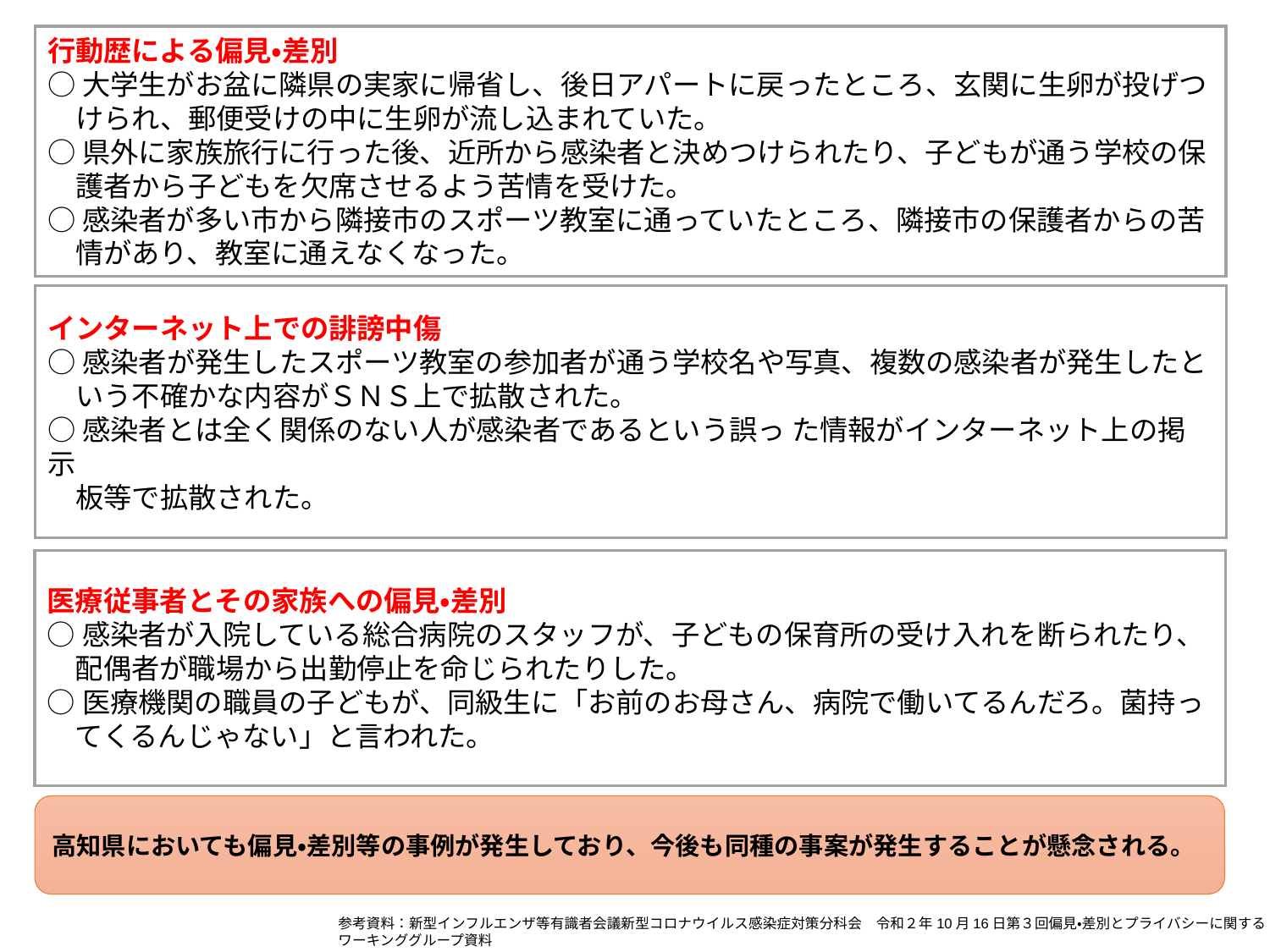

行動歴による偏見・差別
○大学生がお盆に隣県の実家に帰省し、後日アパートに戻ったところ、玄関に生卵が投げつ
　けられ、郵便受けの中に生卵が流し込まれていた。
○県外に家族旅行に行った後、近所から感染者と決めつけられたり、子どもが通う学校の保
　護者から子どもを欠席させるよう苦情を受けた。
○感染者が多い市から隣接市のスポーツ教室に通っていたところ、隣接市の保護者からの苦
　情があり、教室に通えなくなった。
インターネット上での誹謗中傷
○感染者が発生したスポーツ教室の参加者が通う学校名や写真、複数の感染者が発生したと
　いう不確かな内容がＳＮＳ上で拡散された。
○感染者とは全く関係のない人が感染者であるという誤っ た情報がインターネット上の掲示
　板等で拡散された。
医療従事者とその家族への偏見・差別
○感染者が入院している総合病院のスタッフが、子どもの保育所の受け入れを断られたり、
　配偶者が職場から出勤停止を命じられたりした。
○医療機関の職員の子どもが、同級生に「お前のお母さん、病院で働いてるんだろ。菌持っ
　てくるんじゃない」と言われた。
高知県においても偏見・差別等の事例が発生しており、今後も同種の事案が発生することが懸念される。
参考資料：新型インフルエンザ等有識者会議新型コロナウイルス感染症対策分科会　令和２年10月16日第３回偏見・差別とプライバシーに関するワーキンググループ資料